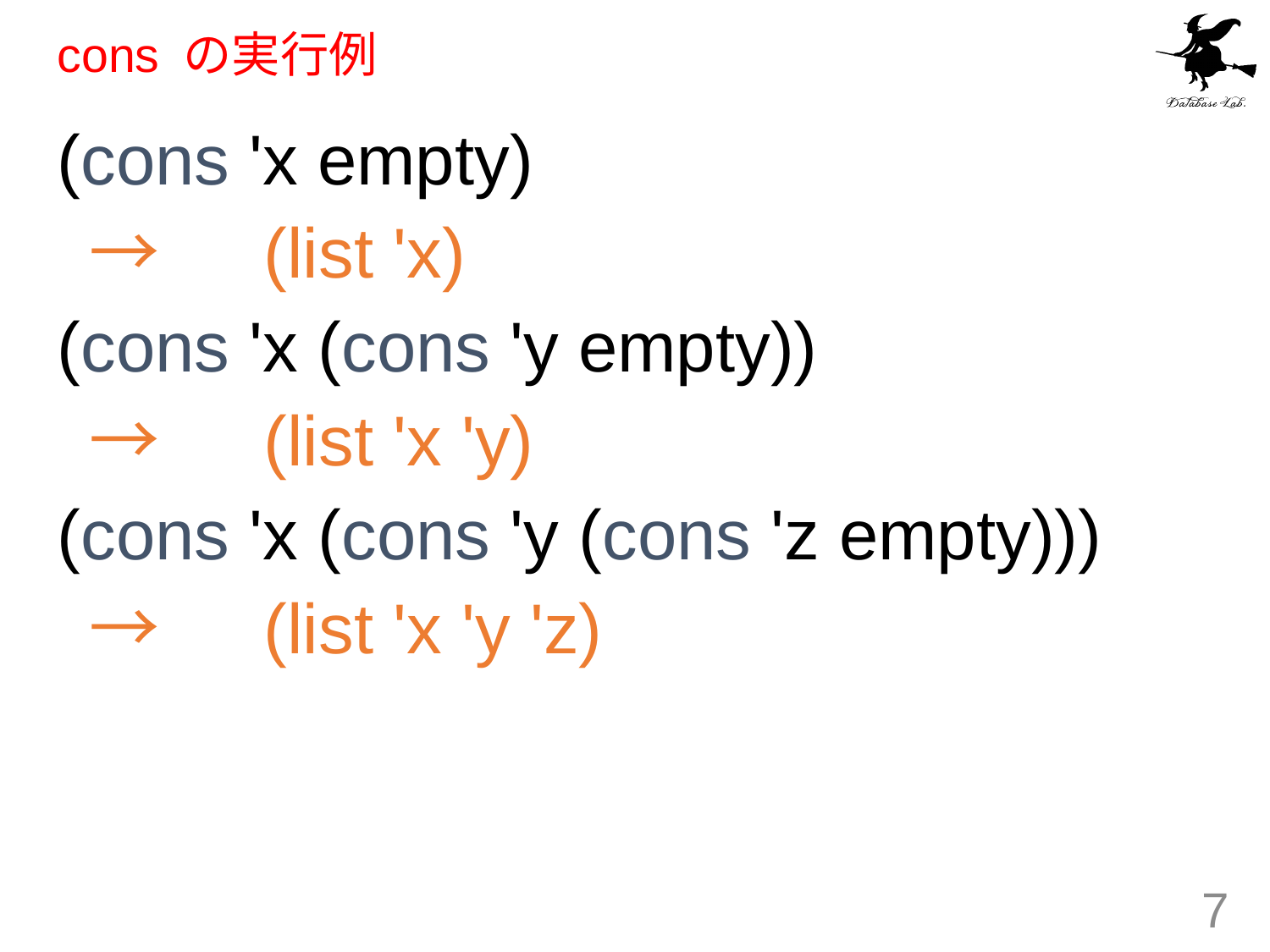

# cons の実行例
(cons 'x empty)
	→　(list 'x)
(cons 'x (cons 'y empty))
	→　(list 'x 'y)
(cons 'x (cons 'y (cons 'z empty)))
	→　(list 'x 'y 'z)

7